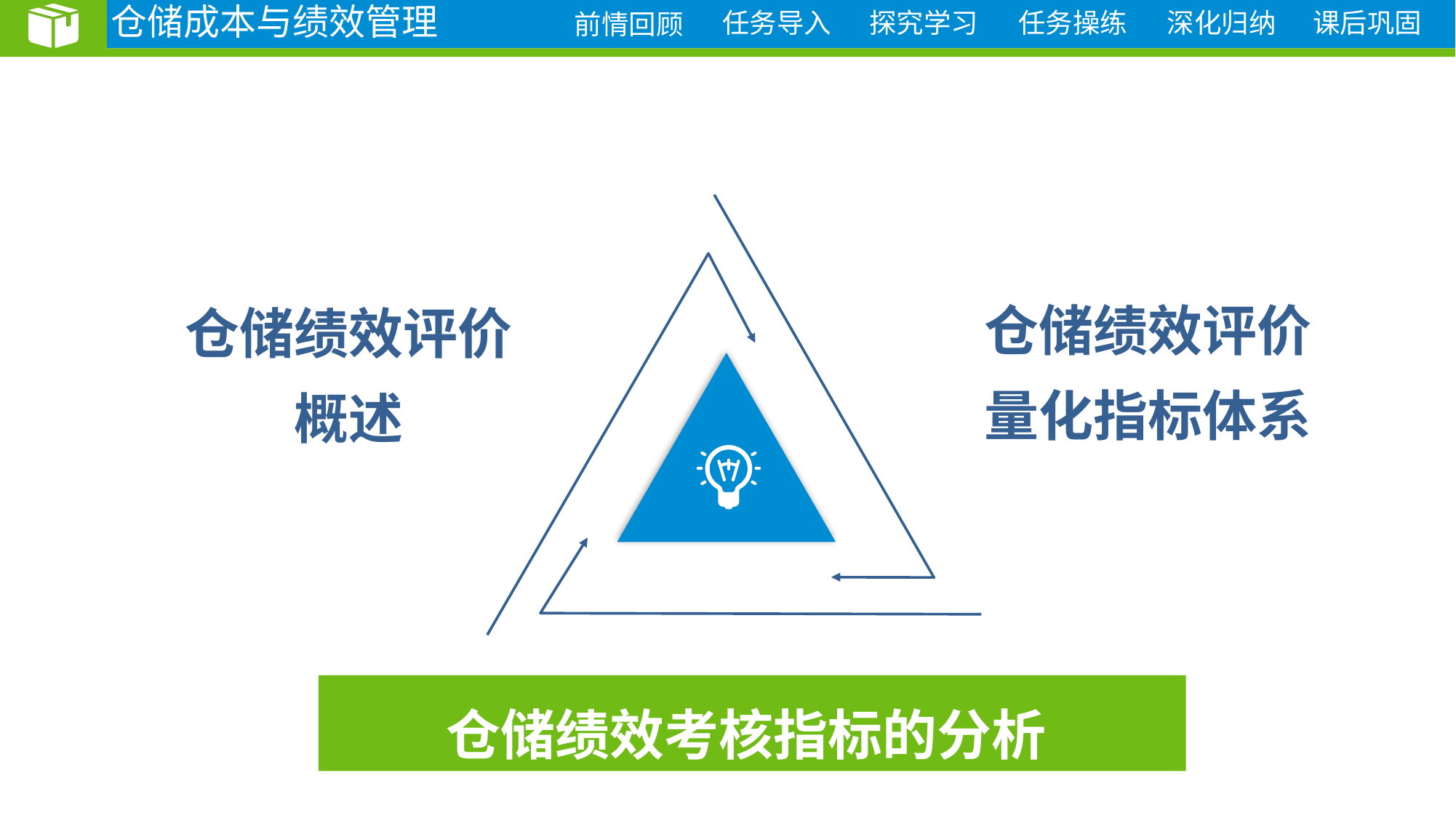

仓储成本与绩效管理

仓储绩效评价
量化指标体系
仓储绩效评价
概述

仓储绩效考核指标的分析